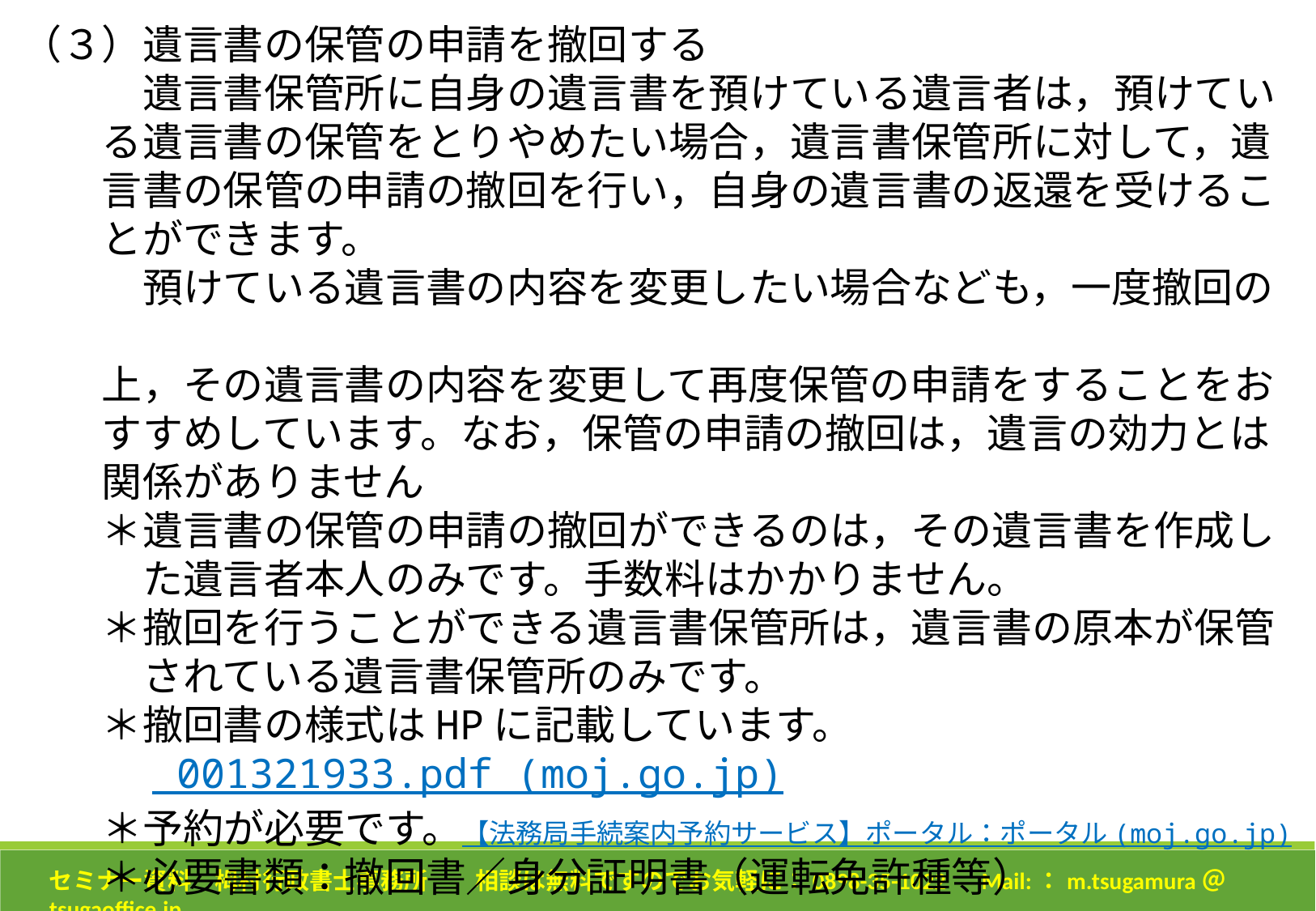

（３）遺言書の保管の申請を撤回する
　　　遺言書保管所に自身の遺言書を預けている遺言者は，預けてい
　　る遺言書の保管をとりやめたい場合，遺言書保管所に対して，遺
　　言書の保管の申請の撤回を行い，自身の遺言書の返還を受けるこ
　　とができます。
　　　預けている遺言書の内容を変更したい場合なども，一度撤回の
　　上，その遺言書の内容を変更して再度保管の申請をすることをお
　　すすめしています。なお，保管の申請の撤回は，遺言の効力とは
　　関係がありません
　　＊遺言書の保管の申請の撤回ができるのは，その遺言書を作成し
　　　た遺言者本人のみです。手数料はかかりません。
　　＊撤回を行うことができる遺言書保管所は，遺言書の原本が保管
　　　されている遺言書保管所のみです。
　　＊撤回書の様式はHPに記載しています。
　　　 001321933.pdf (moj.go.jp)
　　＊予約が必要です。【法務局手続案内予約サービス】ポータル：ポータル (moj.go.jp)
　　＊必要書類：撤回書／身分証明書（運転免許種等）

セミナー資料　栂村行政書士事務所　　相談は無料ですのでお気軽に：0898-35-1022　Mail:：m.tsugamura＠tsugaoffice.jp